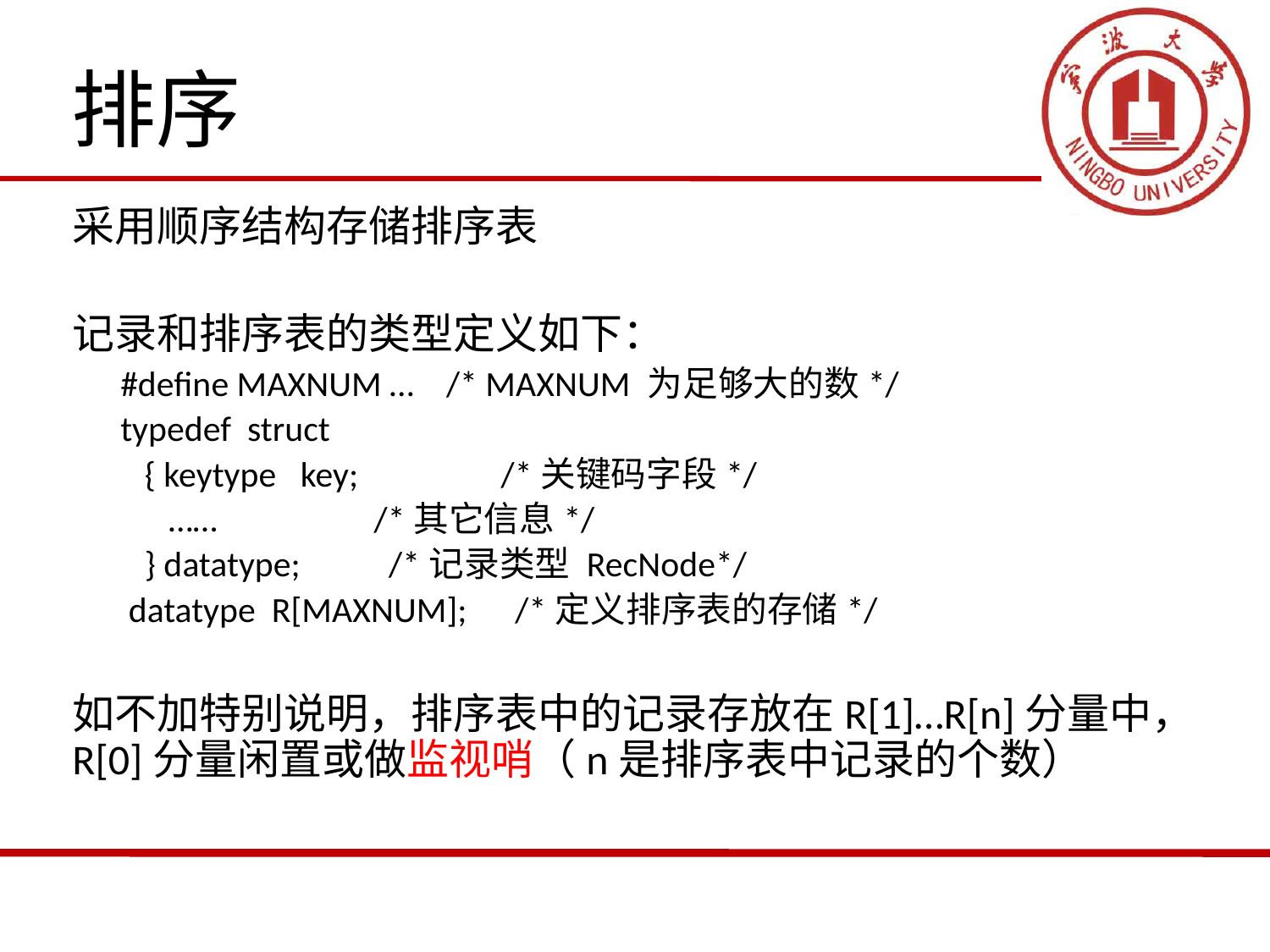

排序
采用顺序结构存储排序表

记录和排序表的类型定义如下：
      #define MAXNUM …    /* MAXNUM 为足够大的数*/
      typedef  struct
         { keytype   key;       	/*关键码字段*/
            ……                   	/*其它信息*/
         } datatype;           /*记录类型 RecNode*/
       datatype  R[MAXNUM];      /*定义排序表的存储*/

如不加特别说明，排序表中的记录存放在R[1]…R[n]分量中，R[0]分量闲置或做监视哨（n是排序表中记录的个数）